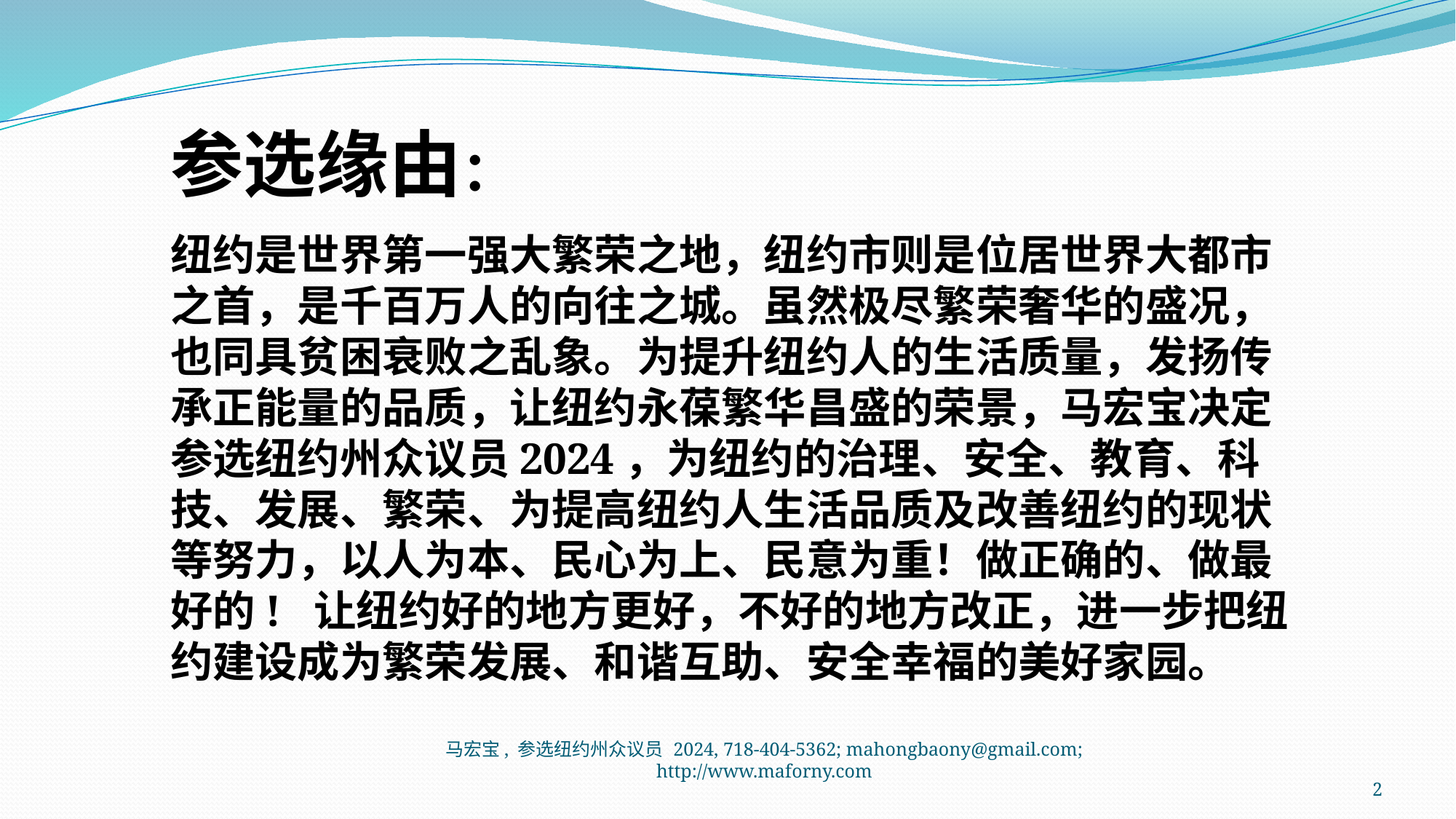

参选缘由：

纽约是世界第一强大繁荣之地，纽约市则是位居世界大都市之首，是千百万人的向往之城。虽然极尽繁荣奢华的盛况，也同具贫困衰败之乱象。为提升纽约人的生活质量，发扬传承正能量的品质，让纽约永葆繁华昌盛的荣景，马宏宝决定参选纽约州众议员2024，为纽约的治理、安全、教育、科技、发展、繁荣、为提高纽约人生活品质及改善纽约的现状等努力，以人为本、民心为上、民意为重！做正确的、做最好的!  让纽约好的地方更好，不好的地方改正，进一步把纽约建设成为繁荣发展、和谐互助、安全幸福的美好家园。
马宏宝, 参选纽约州众议员 2024, 718-404-5362; mahongbaony@gmail.com; http://www.maforny.com
2